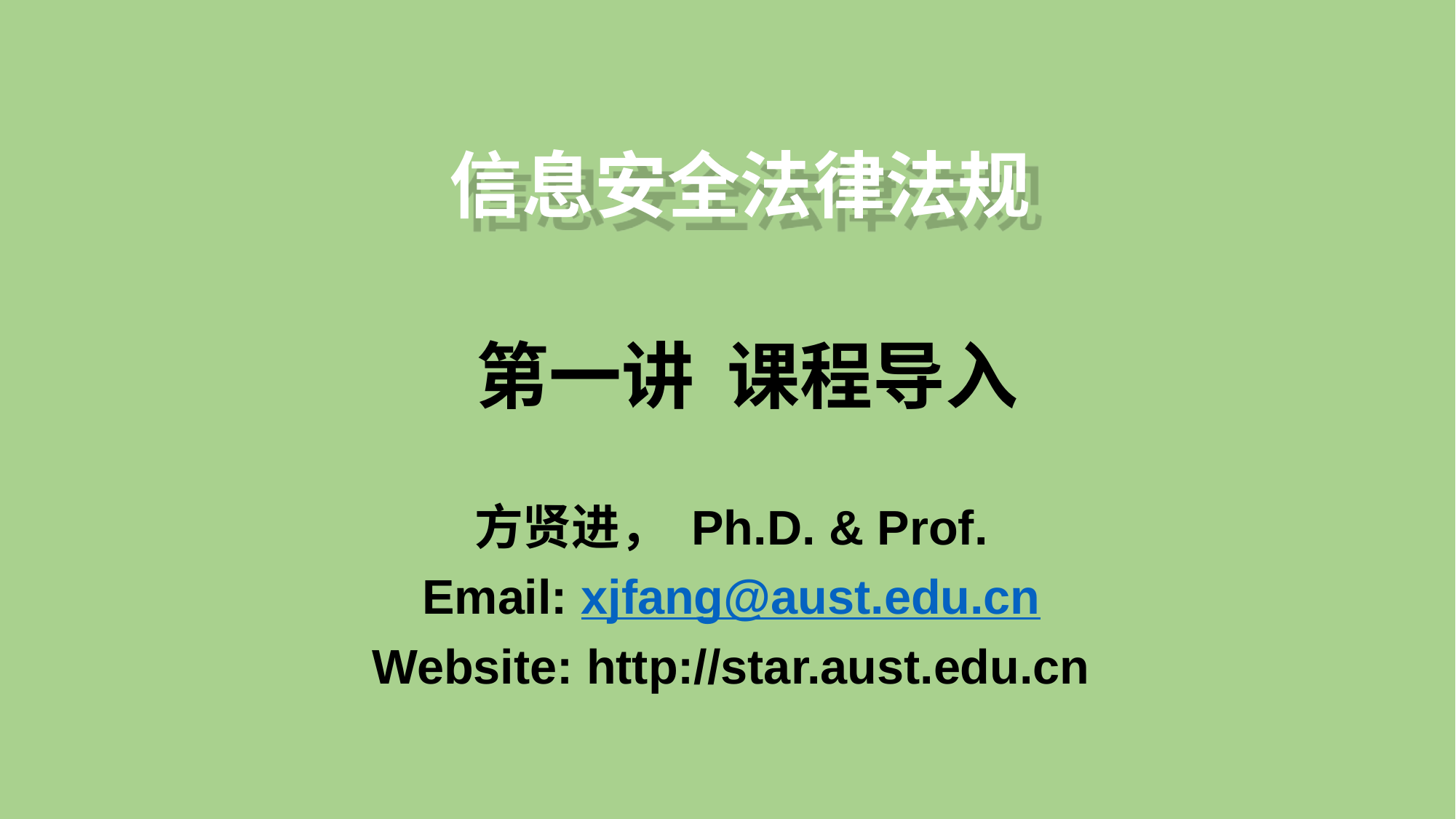

信息安全法律法规
第一讲  课程导入
方贤进， Ph.D. & Prof.
Email: xjfang@aust.edu.cn
Website: http://star.aust.edu.cn